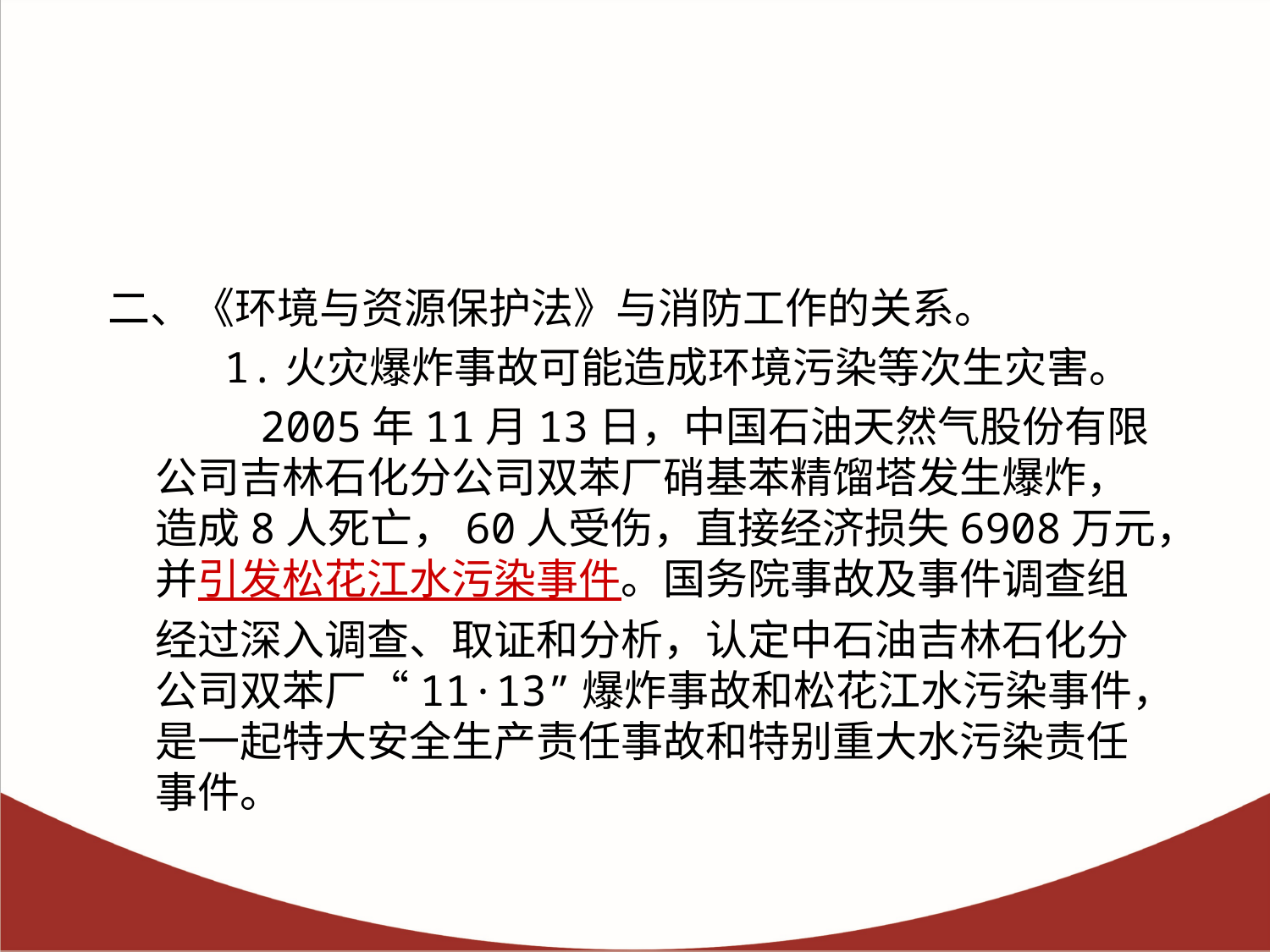

#
二、《环境与资源保护法》与消防工作的关系。
           1.火灾爆炸事故可能造成环境污染等次生灾害。
      2005年11月13日，中国石油天然气股份有限公司吉林石化分公司双苯厂硝基苯精馏塔发生爆炸，造成8人死亡，60人受伤，直接经济损失6908万元，并引发松花江水污染事件。国务院事故及事件调查组经过深入调查、取证和分析，认定中石油吉林石化分公司双苯厂“11·13”爆炸事故和松花江水污染事件，是一起特大安全生产责任事故和特别重大水污染责任事件。